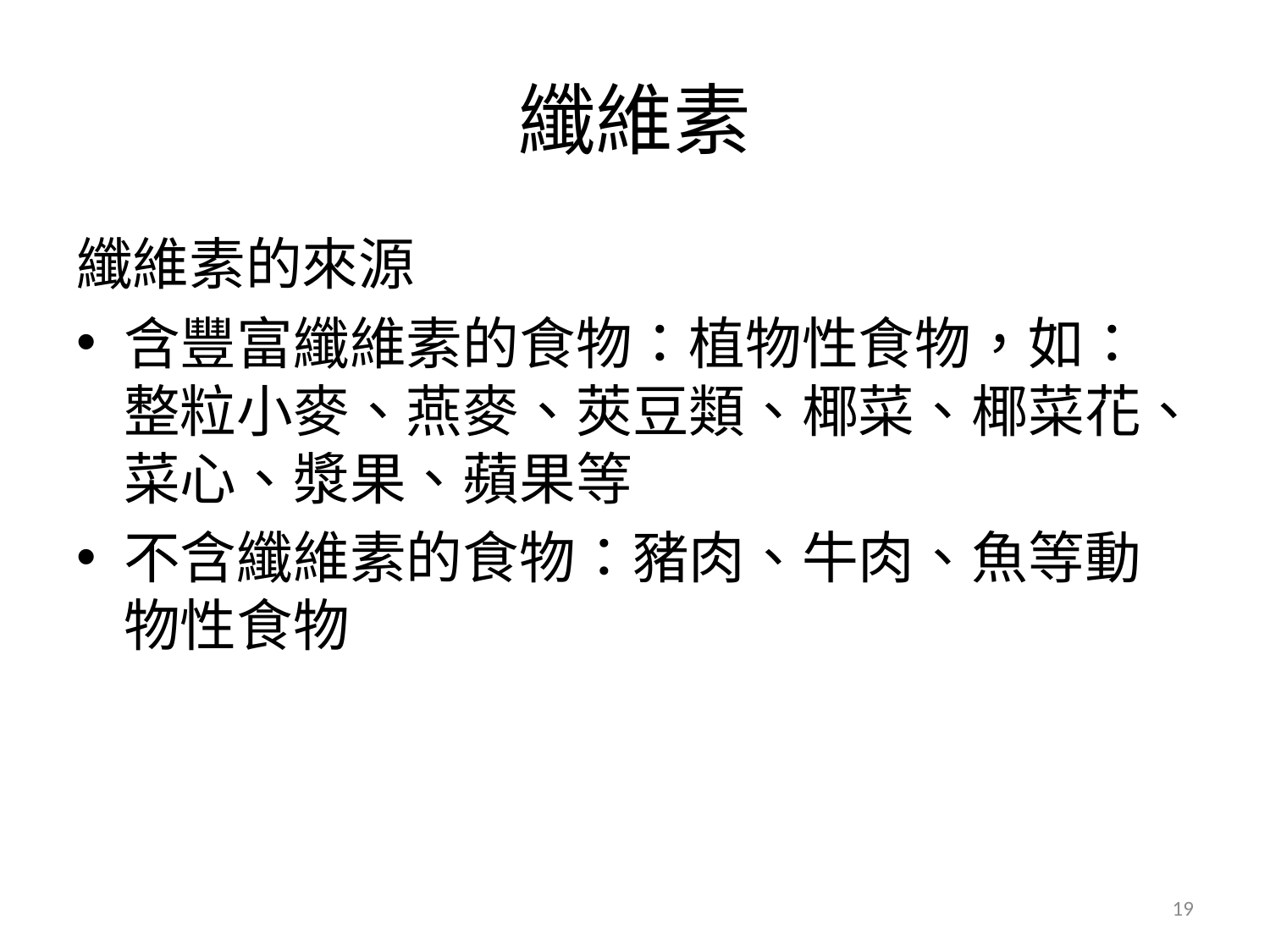

# 纖維素
纖維素的來源
含豐富纖維素的食物：植物性食物，如：整粒小麥、燕麥、莢豆類、椰菜、椰菜花、菜心、漿果、蘋果等
不含纖維素的食物：豬肉、牛肉、魚等動物性食物
19